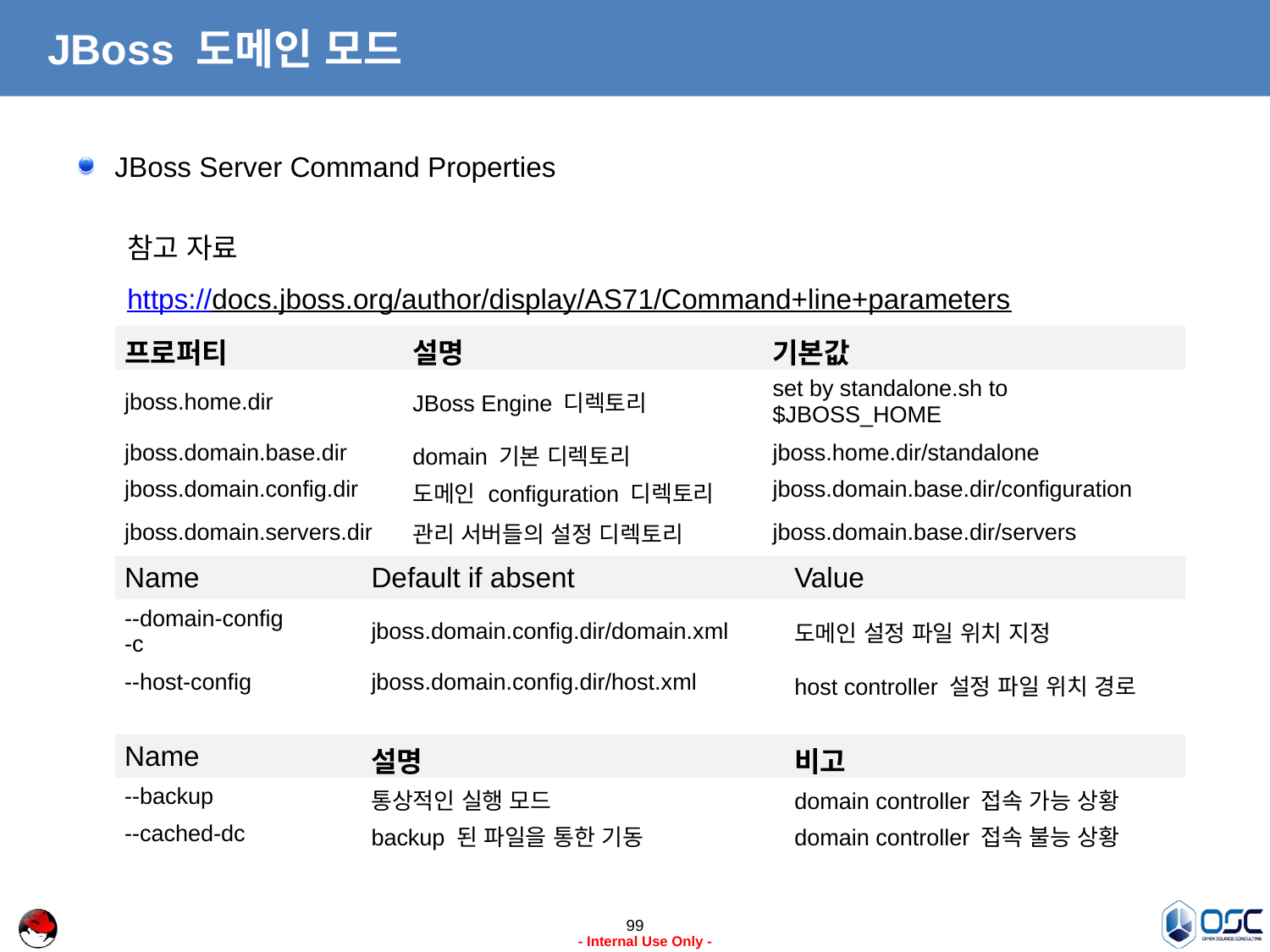

# JBoss 도메인 모드
JBoss Server Command Properties
참고 자료
https://docs.jboss.org/author/display/AS71/Command+line+parameters
| 프로퍼티 | 설명 | 기본값 |
| --- | --- | --- |
| jboss.home.dir | JBoss Engine 디렉토리 | set by standalone.sh to $JBOSS\_HOME |
| jboss.domain.base.dir | domain 기본 디렉토리 | jboss.home.dir/standalone |
| jboss.domain.config.dir | 도메인 configuration 디렉토리 | jboss.domain.base.dir/configuration |
| jboss.domain.servers.dir | 관리 서버들의 설정 디렉토리 | jboss.domain.base.dir/servers |
| Name | Default if absent | Value |
| --- | --- | --- |
| --domain-config -c | jboss.domain.config.dir/domain.xml | 도메인 설정 파일 위치 지정 |
| --host-config | jboss.domain.config.dir/host.xml | host controller 설정 파일 위치 경로 |
| Name | 설명 | 비고 |
| --- | --- | --- |
| --backup | 통상적인 실행 모드 | domain controller 접속 가능 상황 |
| --cached-dc | backup 된 파일을 통한 기동 | domain controller 접속 불능 상황 |